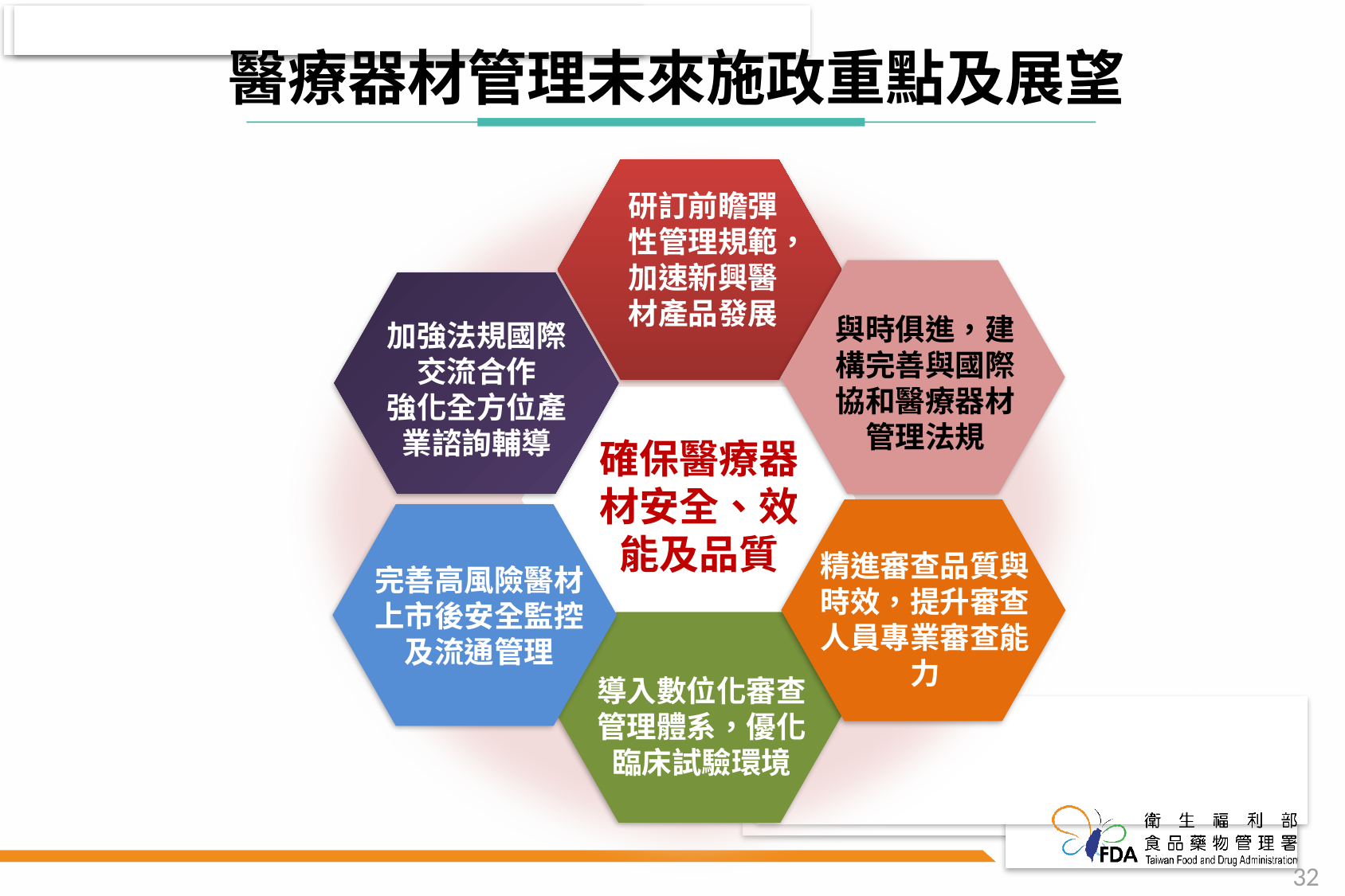

醫療器材管理未來施政重點及展望

藥商及通路系統管理

導入數位化審查管理體系，優化臨床試驗環境

確保醫療器材安全、效能及品質

精進審查品質與時效，提升審查人員專業審查能力

完善高風險醫材上市後安全監控及流通管理
製造廠
源頭管控

加強法規國際交流合作
強化全方位產業諮詢輔導

與時俱進，建構完善與國際協和醫療器材管理法規
研訂前瞻彈性管理規範，
加速新興醫材產品發展
32